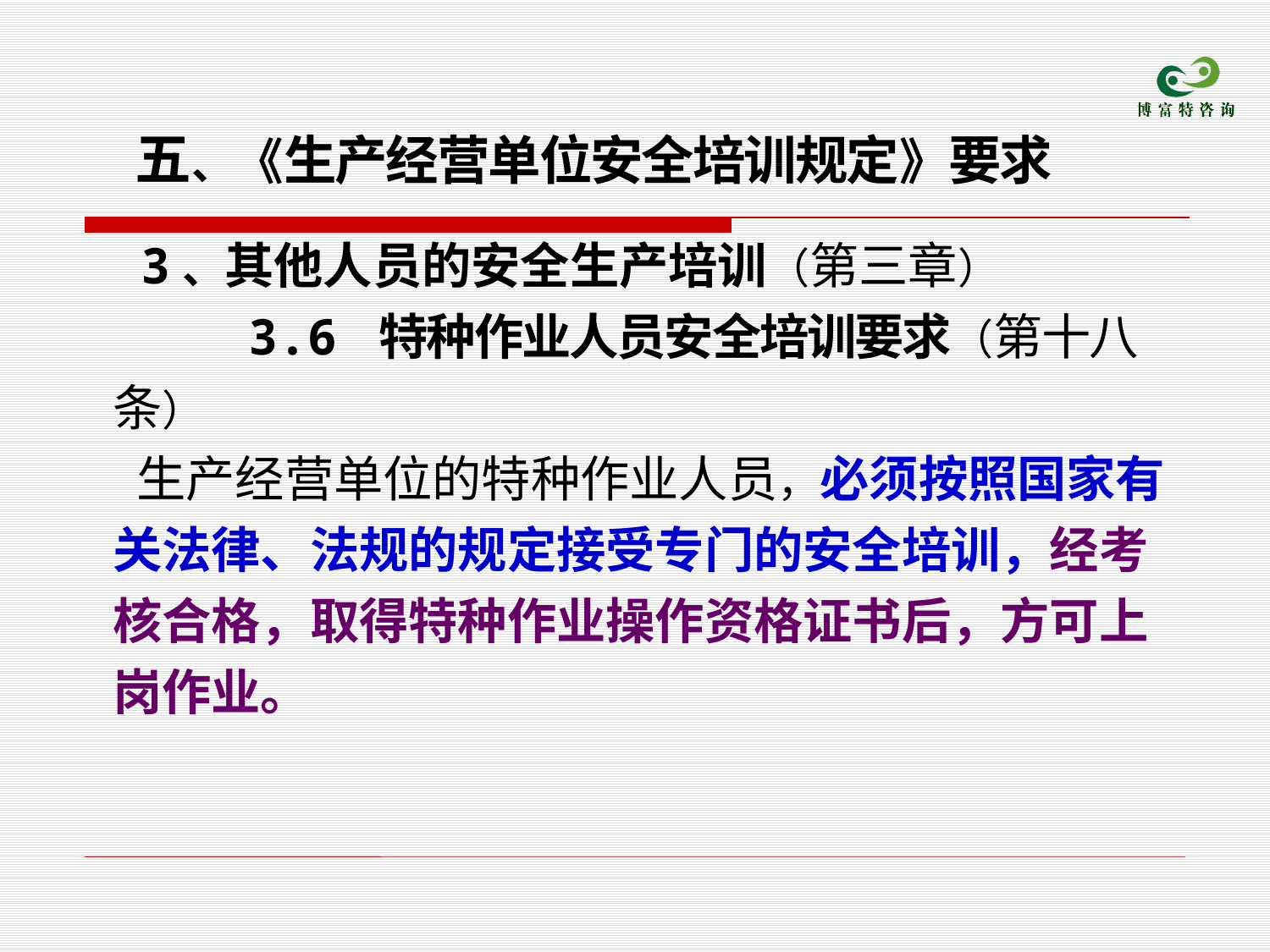

五、《生产经营单位安全培训规定》要求
　      3、其他人员的安全生产培训（第三章）
         3.6 特种作业人员安全培训要求（第十八条）
       生产经营单位的特种作业人员，必须按照国家有关法律、法规的规定接受专门的安全培训，经考核合格，取得特种作业操作资格证书后，方可上岗作业。